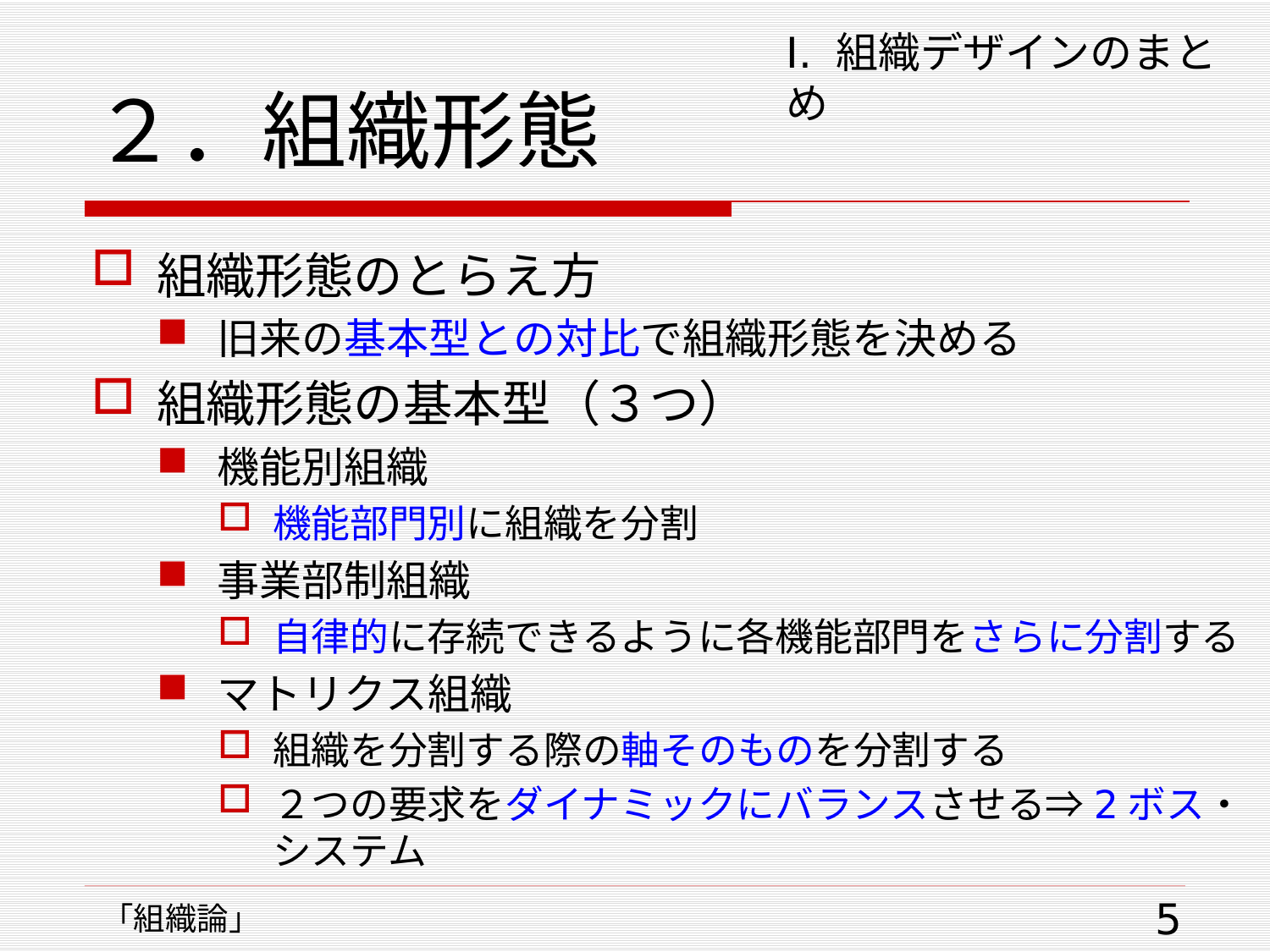

# ２．組織形態
I. 組織デザインのまとめ
組織形態のとらえ方
旧来の基本型との対比で組織形態を決める
組織形態の基本型（３つ）
機能別組織
機能部門別に組織を分割
事業部制組織
自律的に存続できるように各機能部門をさらに分割する
マトリクス組織
組織を分割する際の軸そのものを分割する
２つの要求をダイナミックにバランスさせる⇒2ボス・システム
5
「組織論」